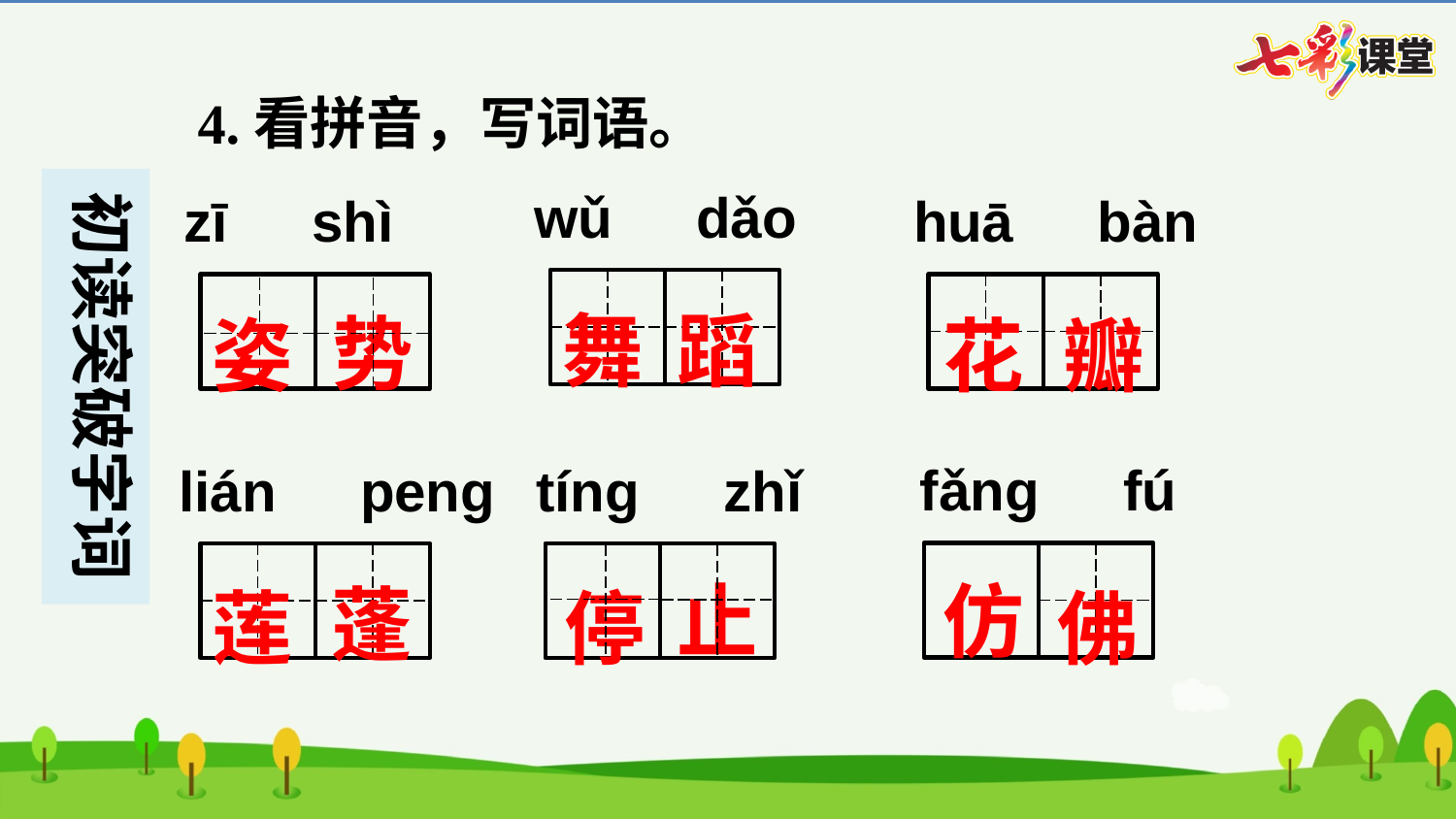

4.看拼音，写词语。
wǔ　dǎo
zī　shì
huā　bàn
舞
蹈
势
姿
花
瓣
舞
蹈
姿
势
花
瓣

fǎng　fú
lián　peng
tíng　zhǐ
止
仿
蓬
佛
停
莲
仿
佛
莲
蓬
停
止